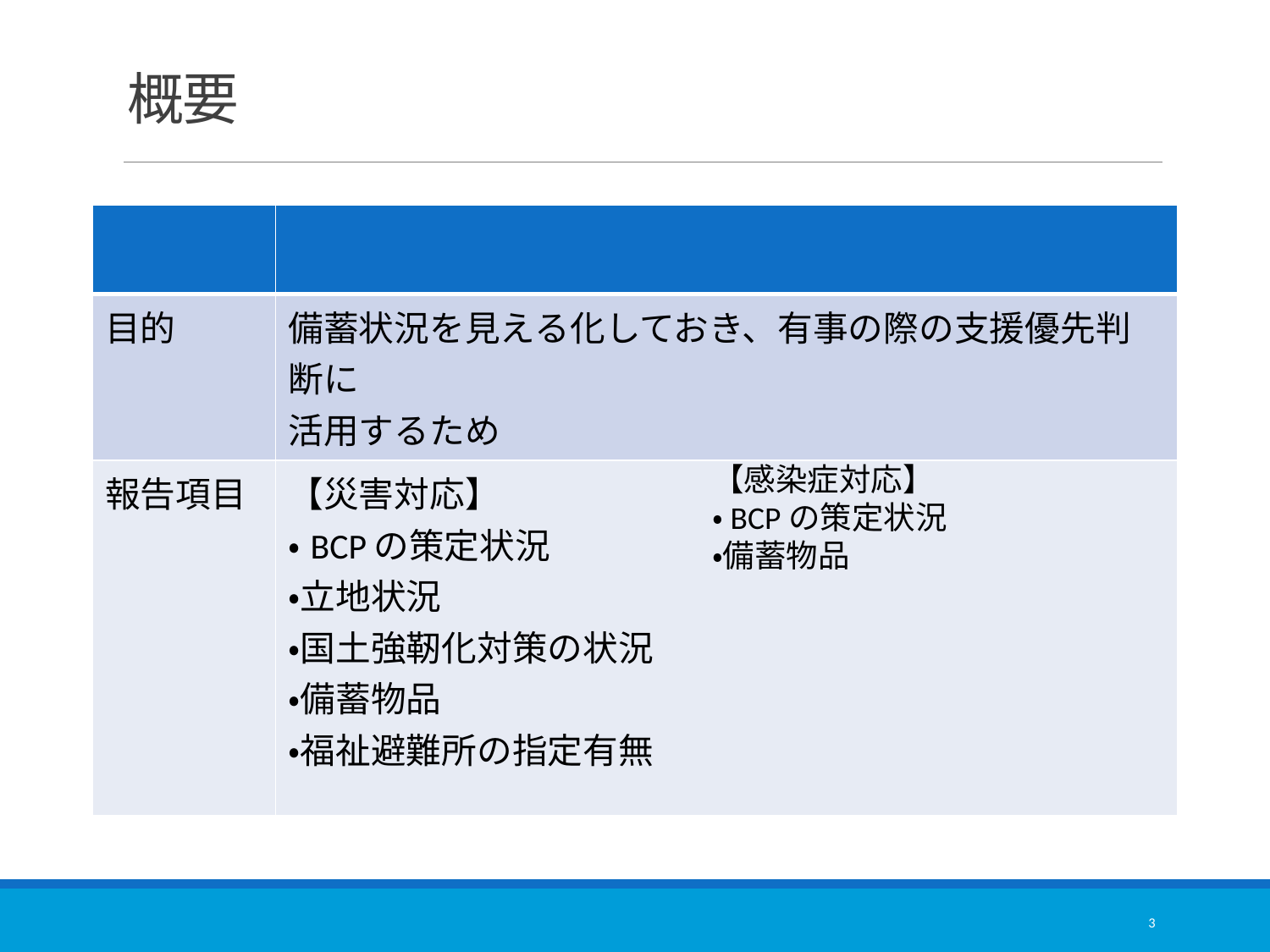

# 概要
|  |  |
| --- | --- |
| 目的 | 備蓄状況を見える化しておき、有事の際の支援優先判断に 活用するため |
| 報告項目 | 【災害対応】 ・BCPの策定状況 ・立地状況 ・国土強靭化対策の状況 ・備蓄物品 ・福祉避難所の指定有無 |
【感染症対応】
・BCPの策定状況
・備蓄物品
3